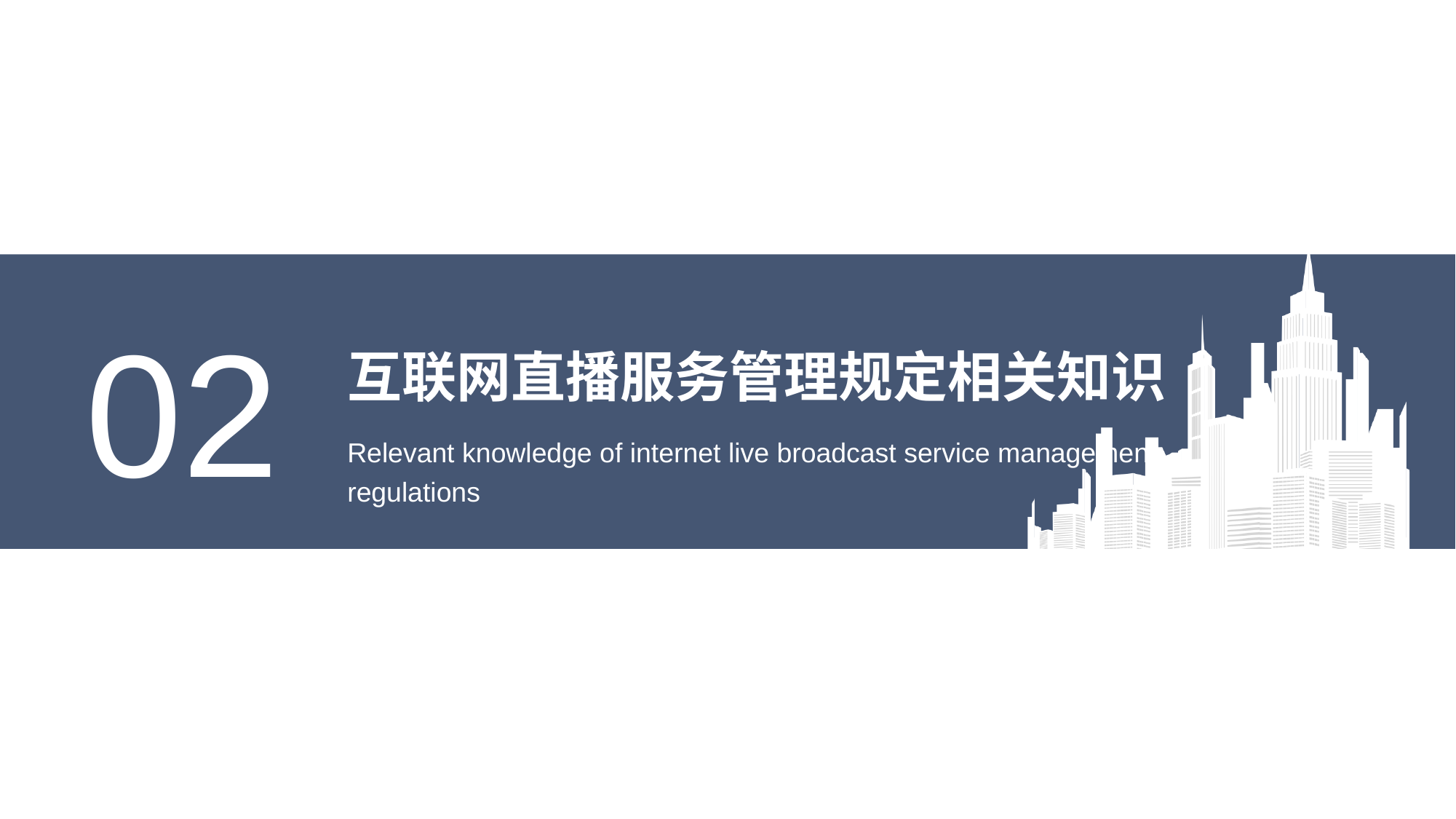

02
# 互联网直播服务管理规定相关知识
Relevant knowledge of internet live broadcast service management regulations